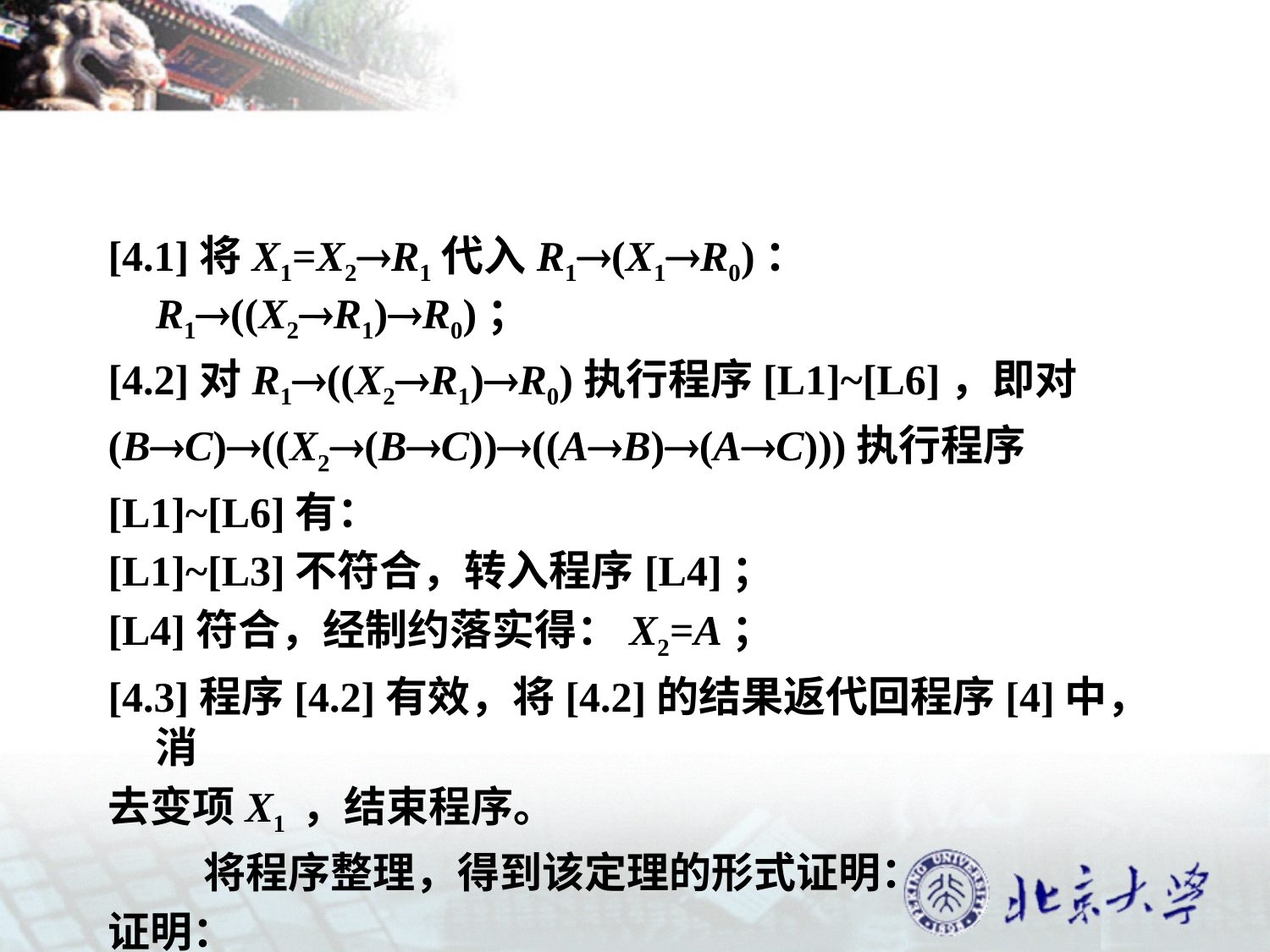

#
[4.1]将X1=X2→R1代入R1→(X1→R0)：R1→((X2→R1)→R0)；
[4.2]对R1→((X2→R1)→R0)执行程序[L1]~[L6]，即对
(B→C)→((X2→(B→C))→((A→B)→(A→C)))执行程序
[L1]~[L6]有：
[L1]~[L3]不符合，转入程序[L4]；
[L4]符合，经制约落实得：X2=A；
[4.3]程序[4.2]有效，将[4.2]的结果返代回程序[4]中，消
去变项X1 ，结束程序。
         将程序整理，得到该定理的形式证明：
证明：